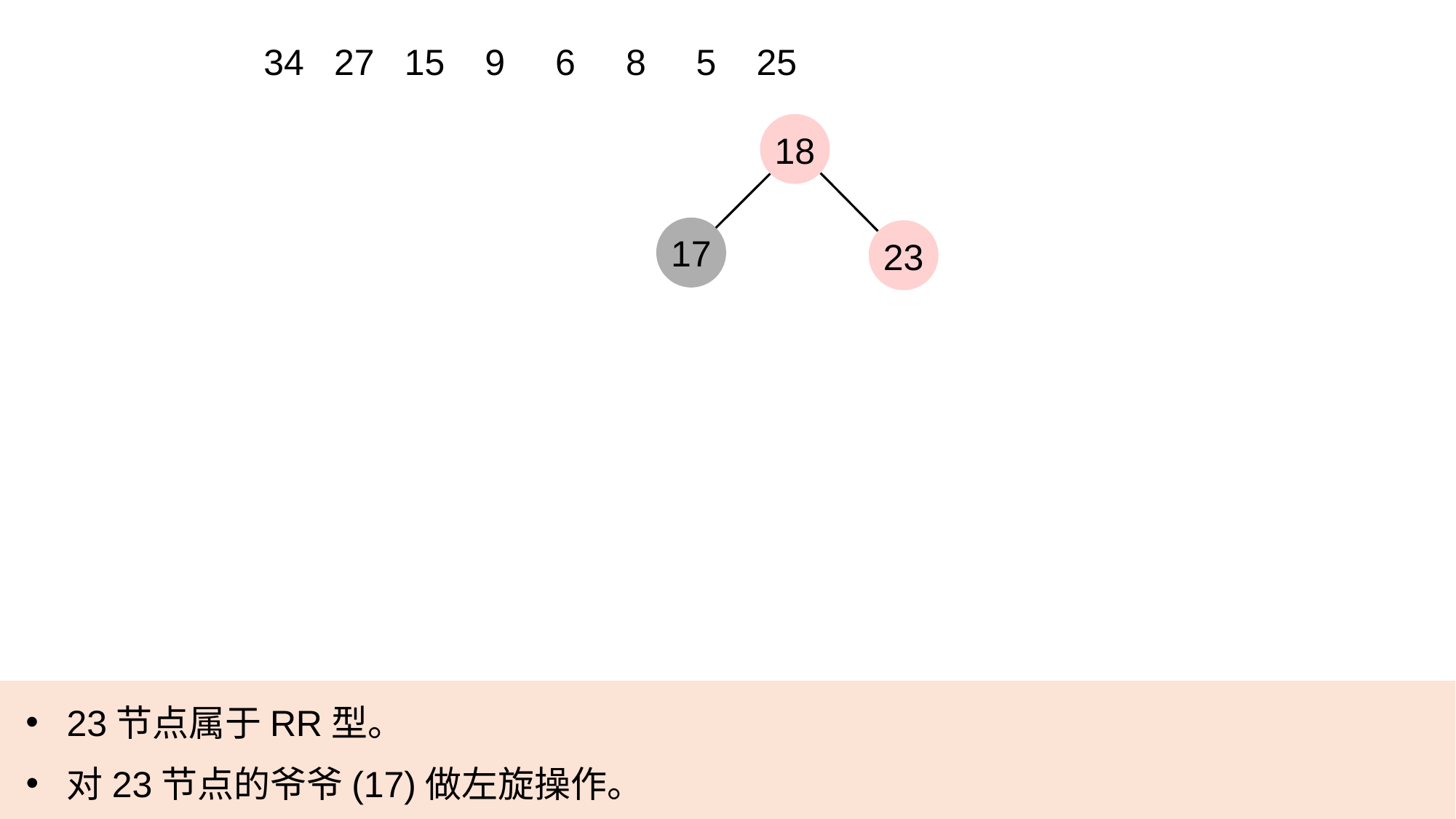

34
27
15
9
6
8
5
25

18

17
23

23节点属于RR型。
对23节点的爷爷(17)做左旋操作。